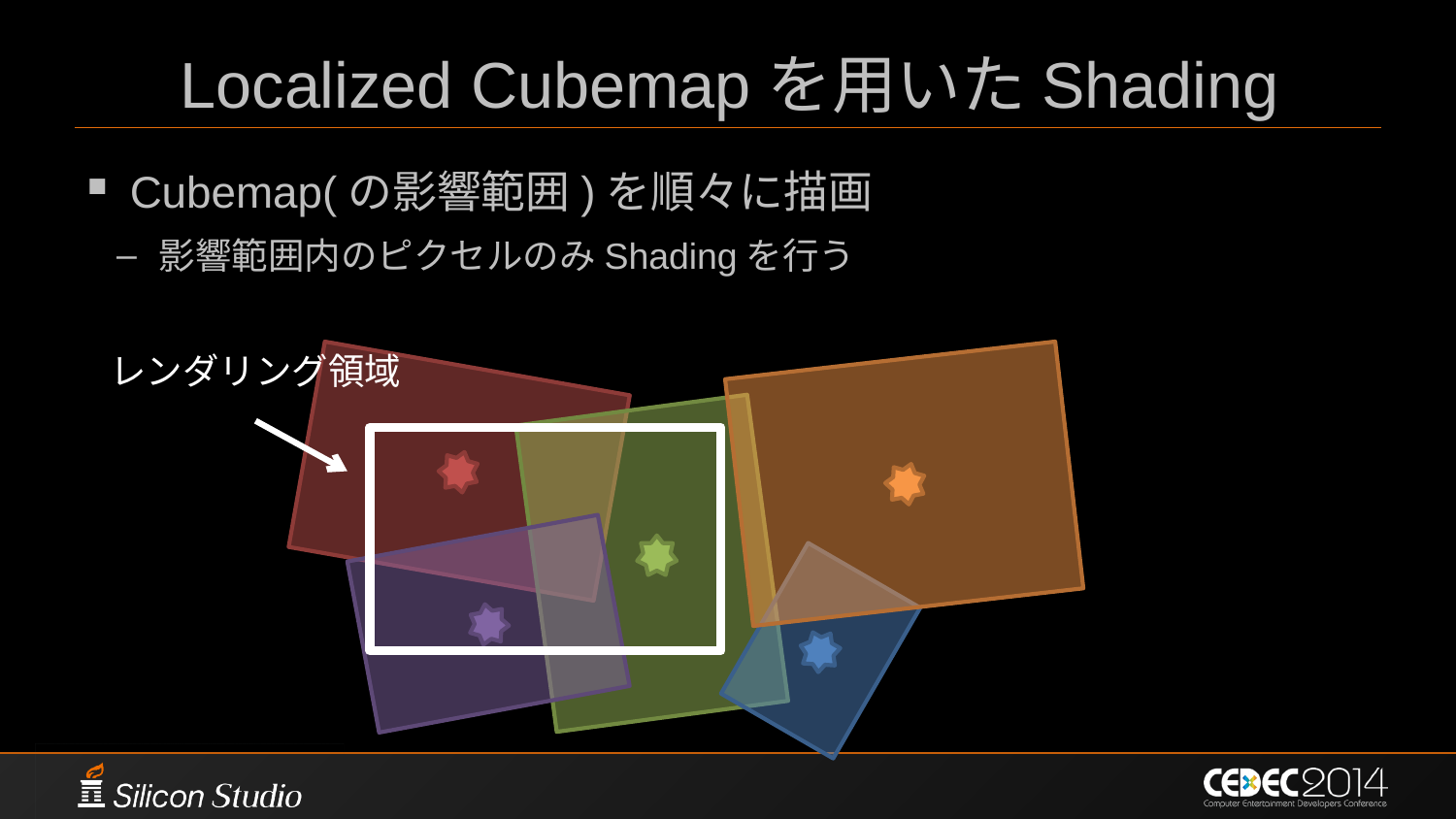

# Localized Cubemapを用いたShading
Cubemap(の影響範囲)を順々に描画
影響範囲内のピクセルのみShadingを行う
レンダリング領域